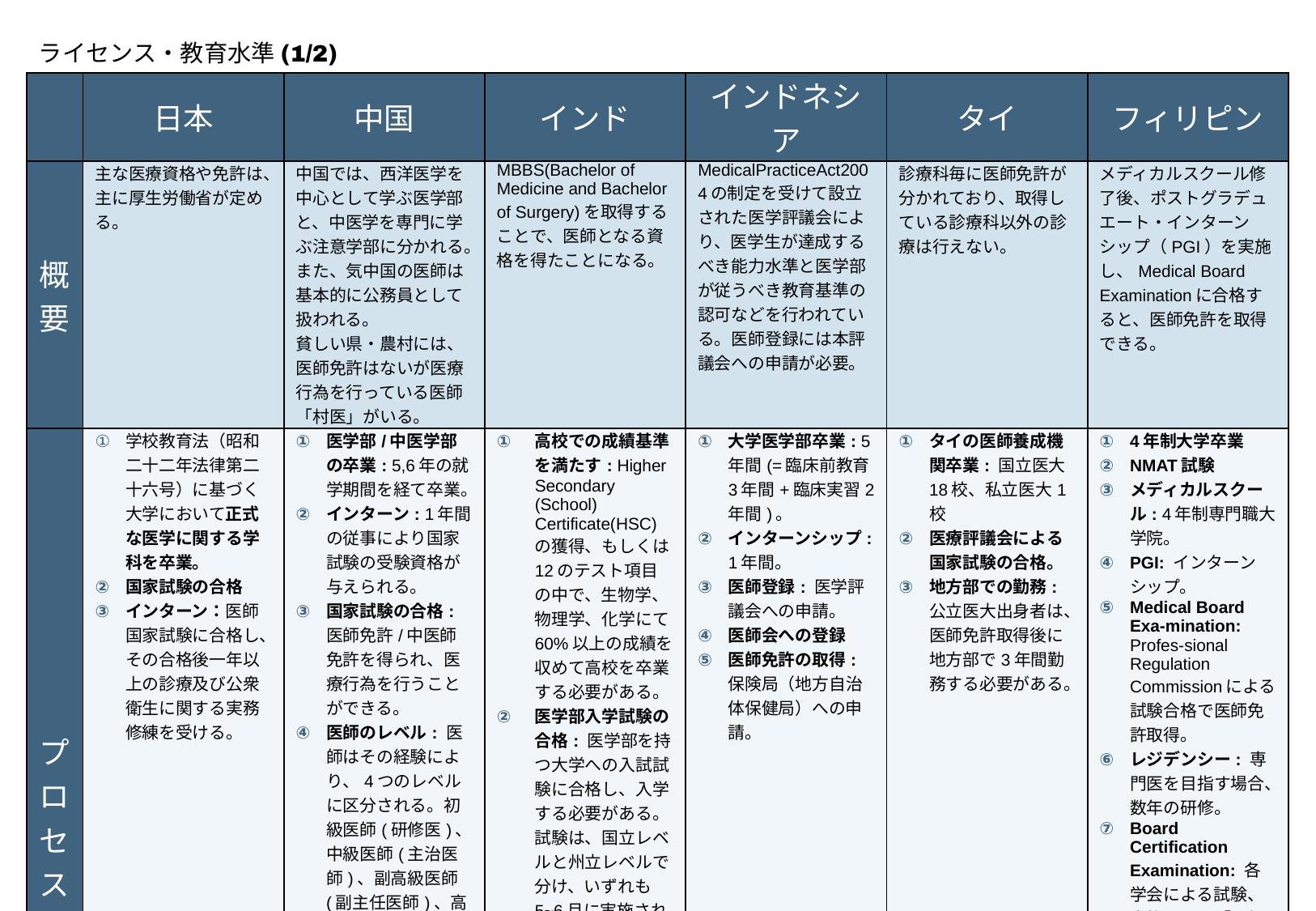

# ライセンス・教育水準(1/2)

|  | 日本 | 中国 | インド | インドネシア | タイ | フィリピン |
| --- | --- | --- | --- | --- | --- | --- |
| 概要 | 主な医療資格や免許は、主に厚生労働省が定める。 | 中国では、西洋医学を中心として学ぶ医学部と、中医学を専門に学ぶ注意学部に分かれる。また、気中国の医師は基本的に公務員として扱われる。 貧しい県・農村には、医師免許はないが医療行為を行っている医師「村医」がいる。 | MBBS(Bachelor of Medicine and Bachelor of Surgery)を取得することで、医師となる資格を得たことになる。 | MedicalPracticeAct2004の制定を受けて設立された医学評議会により、医学生が達成するべき能力水準と医学部が従うべき教育基準の認可などを行われている。医師登録には本評議会への申請が必要。 | 診療科毎に医師免許が分かれており、取得している診療科以外の診療は行えない。 | メディカルスクール修了後、ポストグラデュエート・インターンシップ（PGI）を実施し、Medical Board Examinationに合格すると、医師免許を取得できる。 |
| プロセス | 学校教育法（昭和二十二年法律第二十六号）に基づく大学において正式な医学に関する学科を卒業。 国家試験の合格 インターン：医師国家試験に合格し、その合格後一年以上の診療及び公衆衛生に関する実務修練を受ける。 | 医学部/中医学部の卒業: 5,6年の就学期間を経て卒業。 インターン: 1年間の従事により国家試験の受験資格が与えられる。 国家試験の合格: 医師免許/中医師免許を得られ、医療行為を行うことができる。 医師のレベル: 医師はその経験により、4つのレベルに区分される。初級医師(研修医)、中級医師(主治医師)、副高級医師(副主任医師)、高級医師(主任医師)である。 | 高校での成績基準を満たす: Higher Secondary (School) Certificate(HSC)の獲得、もしくは12のテスト項目の中で、生物学、物理学、化学にて60%以上の成績を収めて高校を卒業する必要がある。 医学部入学試験の合格: 医学部を持つ大学への入試試験に合格し、入学する必要がある。 試験は、国立レベルと州立レベルで分け、いずれも5~6月に実施される。 MBBSの取得: MBBSと呼ばれる医学部コースを完了する必要がある。 毎年MBBSの卒業枠は約7万人である。 | 大学医学部卒業: 5年間(=臨床前教育3年間+臨床実習2年間)。 インターンシップ: 1年間。 医師登録: 医学評議会への申請。 医師会への登録 医師免許の取得: 保険局（地方自治体保健局）への申請。 | タイの医師養成機関卒業: 国立医大18校、私立医大1校 医療評議会による国家試験の合格。 地方部での勤務: 公立医大出身者は、医師免許取得後に地方部で3年間勤務する必要がある。 | 4年制大学卒業 NMAT試験 メディカルスクール: 4年制専門職大学院。 PGI: インターンシップ。 Medical Board Exa-mination: Profes-sional Regulation Commissionによる試験合格で医師免許取得。 レジデンシー: 専門医を目指す場合、数年の研修。 Board Certification Examination: 各学会による試験、合格すると「一般内科医」「一般外科医」などの称号を得られる。 フェローシップ: 数年間の専門医研修。 Sub-Speciality Board Certification Exami-nation: 各学会による試験、合格で専門医。 |
（出所）　経済産業省「医療国際展開カントリーレポート」(2021),厚生労働省